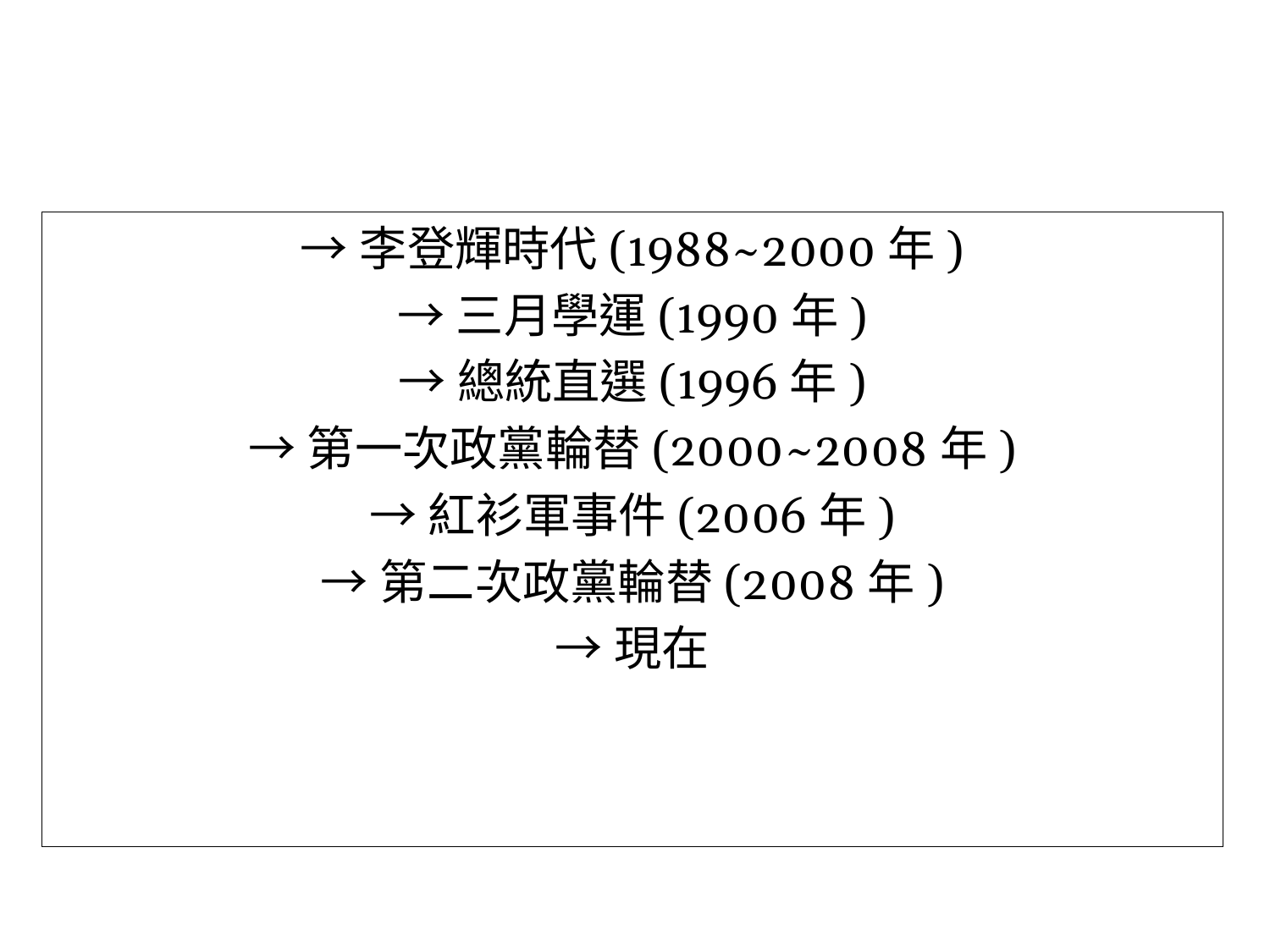

→李登輝時代(1988~2000年)
→三月學運(1990年)
→總統直選(1996年)
→第一次政黨輪替(2000~2008年)
→紅衫軍事件(2006年)
→第二次政黨輪替(2008年)
→現在